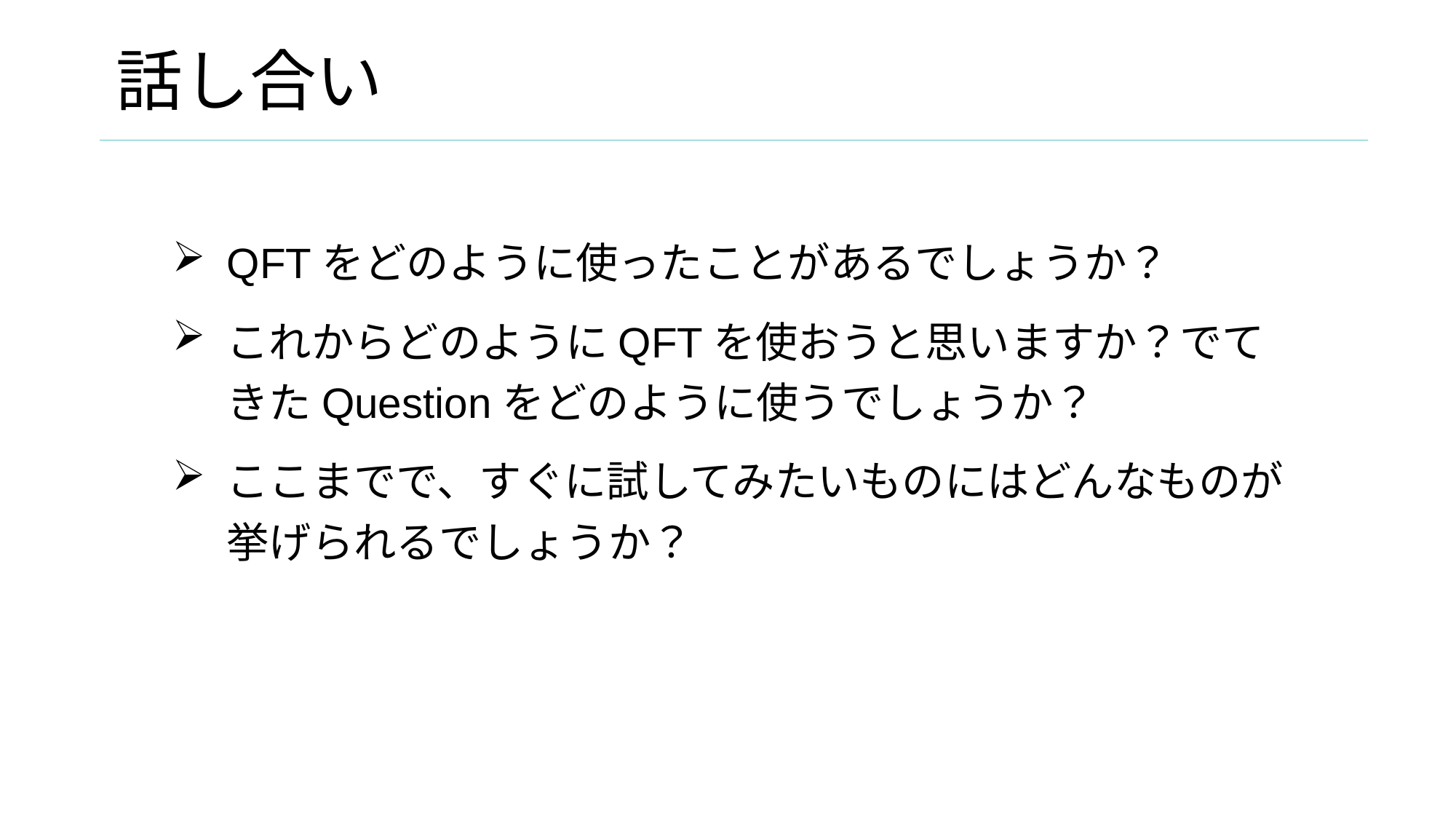

# 話し合い
QFTをどのように使ったことがあるでしょうか？
これからどのようにQFTを使おうと思いますか？でてきたQuestionをどのように使うでしょうか？
ここまでで、すぐに試してみたいものにはどんなものが挙げられるでしょうか？